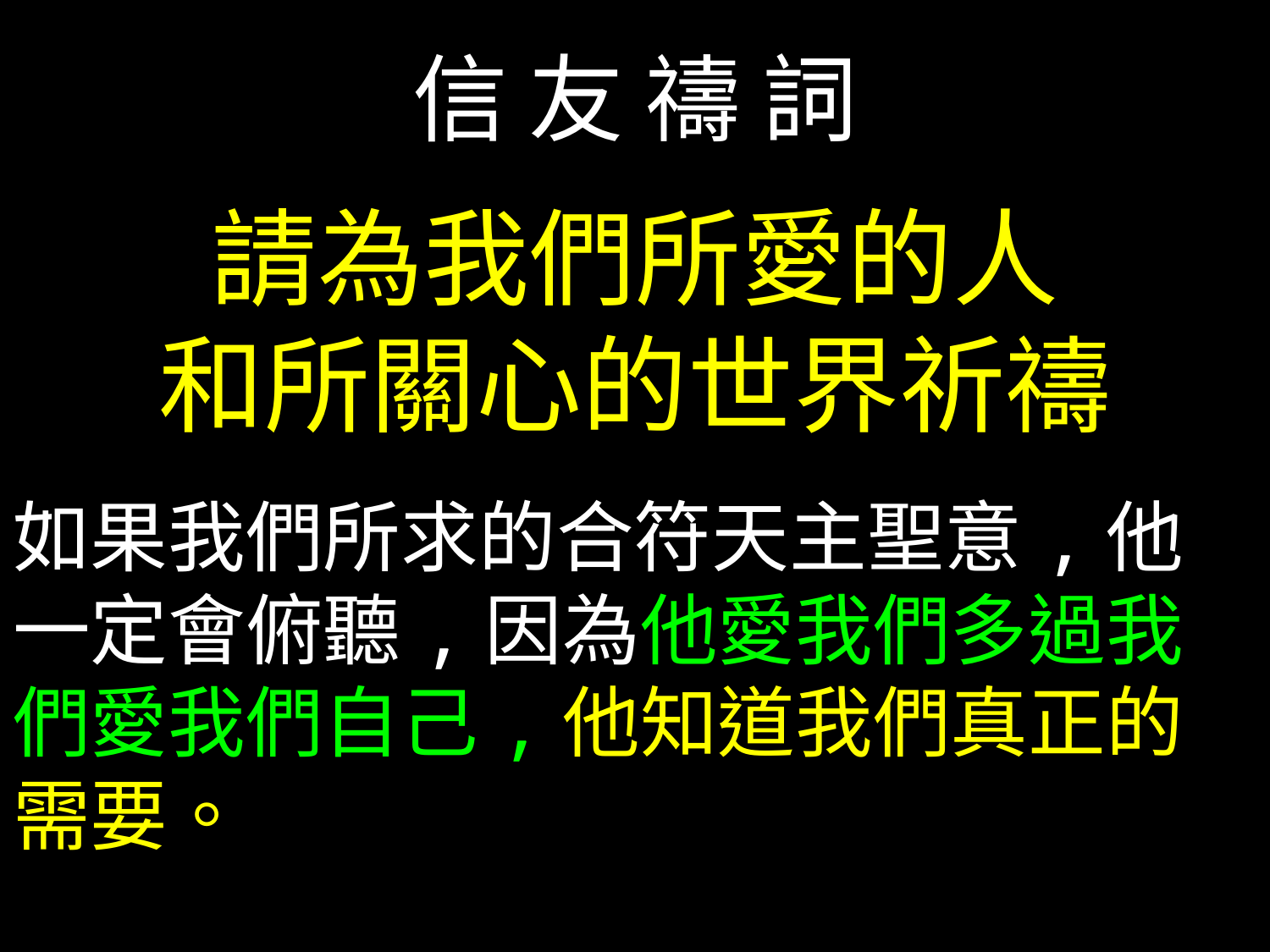

信 友 禱 詞
請為我們所愛的人
和所關心的世界祈禱
如果我們所求的合符天主聖意,他一定會俯聽,因為他愛我們多過我們愛我們自己,他知道我們真正的需要。